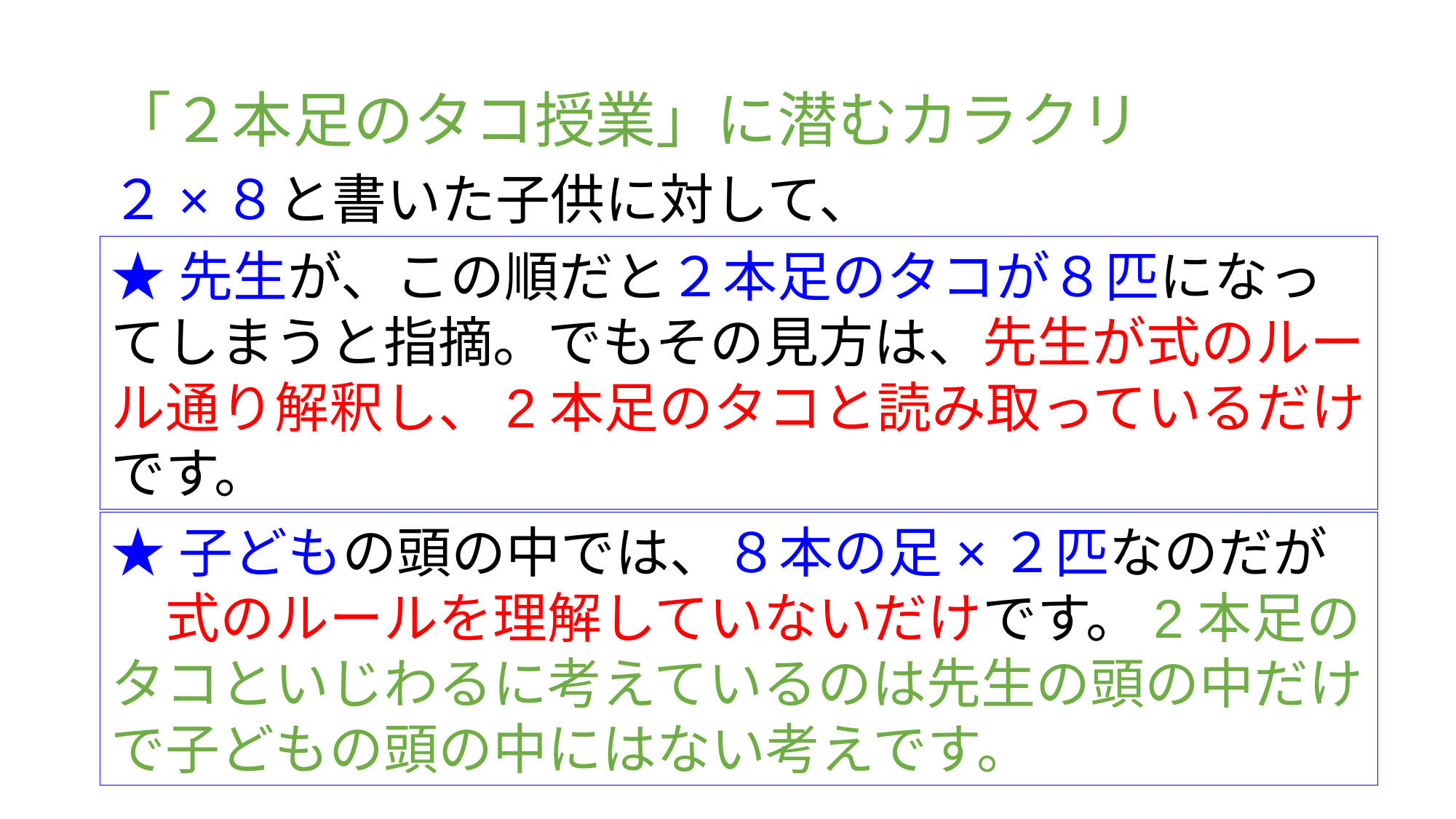

# 「２本足のタコ授業」に潜むカラクリ
２×８と書いた子供に対して、
★先生が、この順だと２本足のタコが８匹になってしまうと指摘。でもその見方は、先生が式のルール通り解釈し、2本足のタコと読み取っているだけです。
★子どもの頭の中では、８本の足×２匹なのだが　式のルールを理解していないだけです。2本足のタコといじわるに考えているのは先生の頭の中だけで子どもの頭の中にはない考えです。